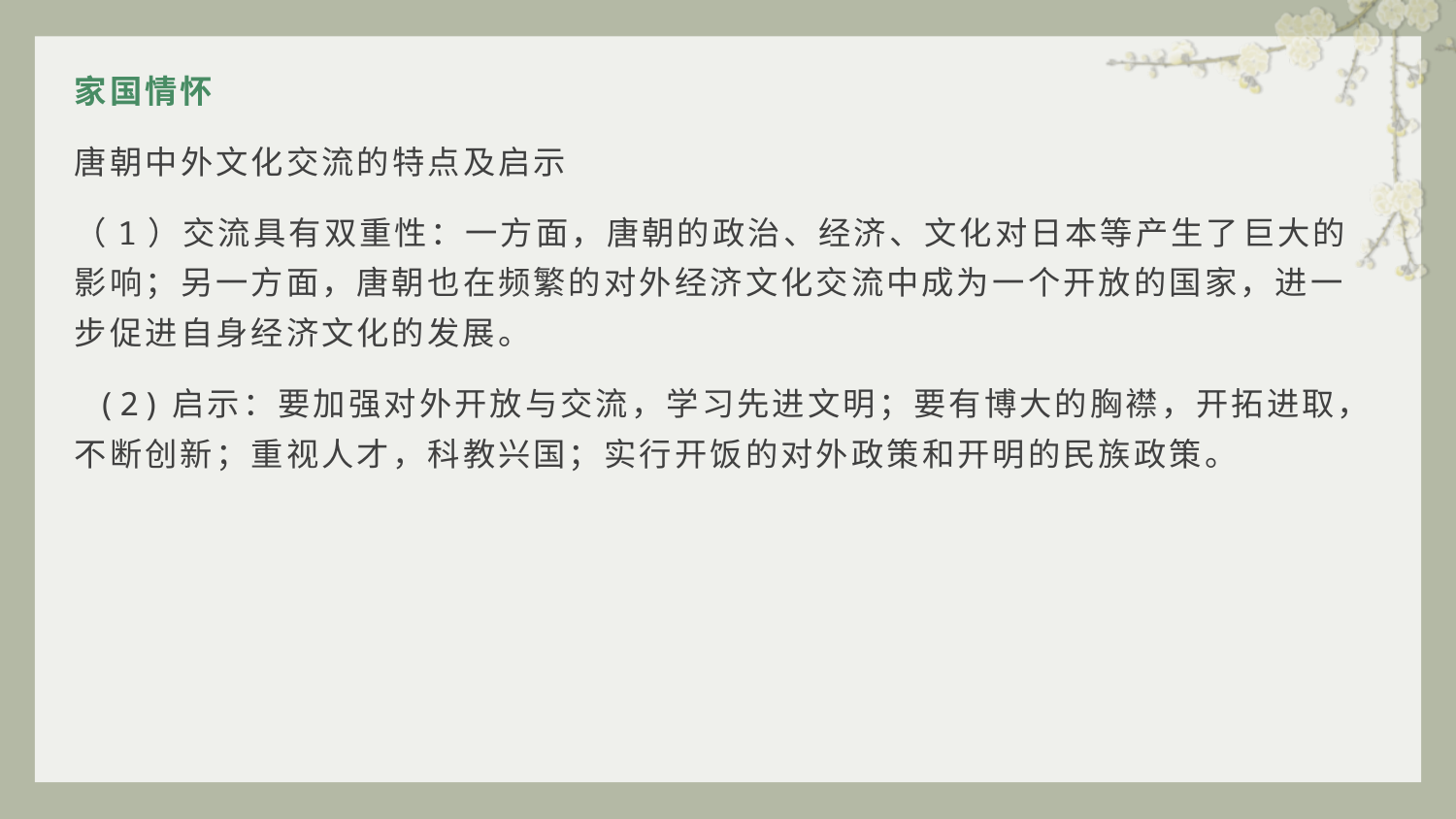

#
家国情怀
唐朝中外文化交流的特点及启示
（1）交流具有双重性：一方面，唐朝的政治、经济、文化对日本等产生了巨大的影响；另一方面，唐朝也在频繁的对外经济文化交流中成为一个开放的国家，进一步促进自身经济文化的发展。
 (2)启示：要加强对外开放与交流，学习先进文明；要有博大的胸襟，开拓进取，不断创新；重视人才，科教兴国；实行开饭的对外政策和开明的民族政策。